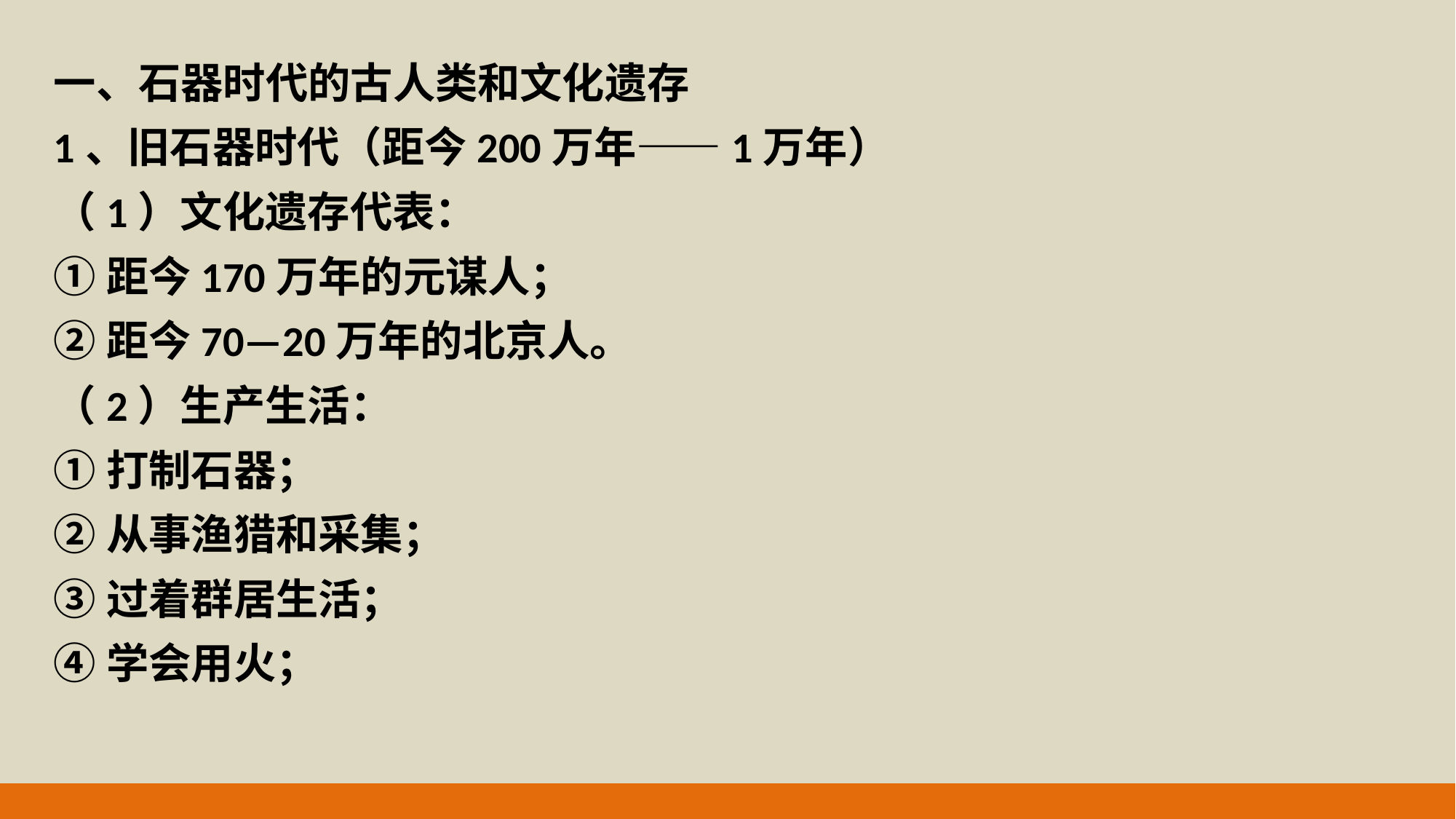

一、石器时代的古人类和文化遗存
1、旧石器时代（距今200万年——1万年）
（1）文化遗存代表：
①距今170万年的元谋人；
②距今70—20万年的北京人。
（2）生产生活：
①打制石器；
②从事渔猎和采集；
③过着群居生活；
④学会用火；